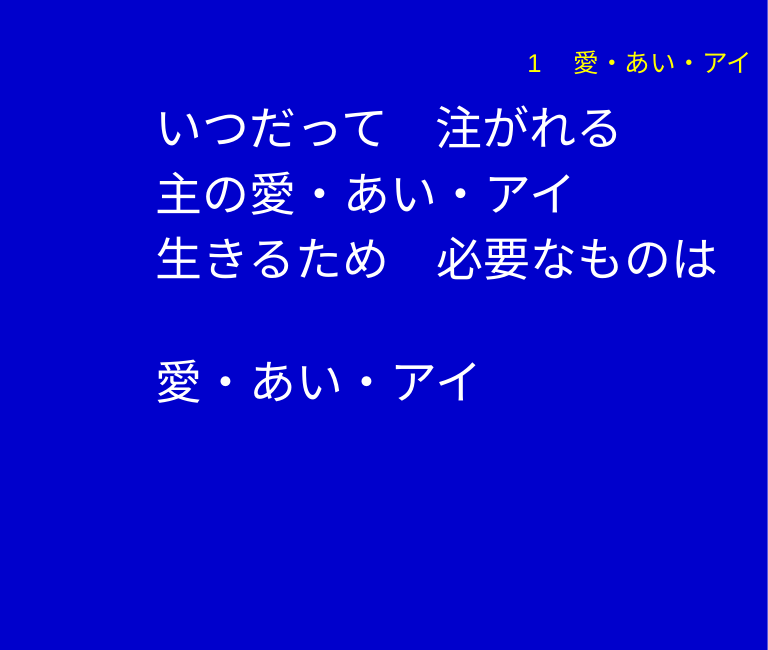

いつだって　注がれる
　　主の愛・あい・アイ
　　生きるため　必要なものは
　　愛・あい・アイ

# 1　愛・あい・アイ